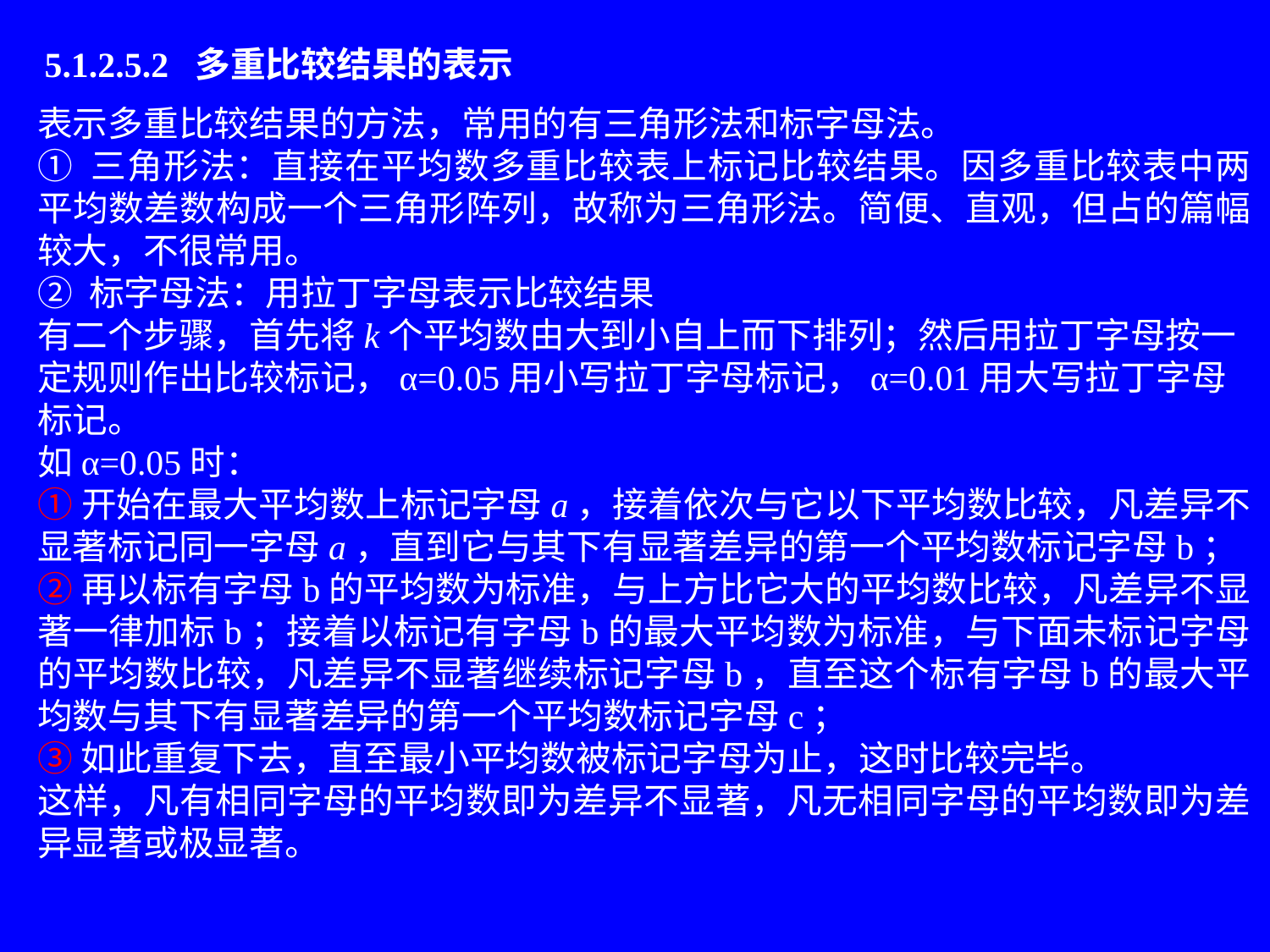

# 5.1.2.5.2  多重比较结果的表示
表示多重比较结果的方法，常用的有三角形法和标字母法。
① 三角形法：直接在平均数多重比较表上标记比较结果。因多重比较表中两平均数差数构成一个三角形阵列，故称为三角形法。简便、直观，但占的篇幅较大，不很常用。
② 标字母法：用拉丁字母表示比较结果
有二个步骤，首先将k个平均数由大到小自上而下排列；然后用拉丁字母按一定规则作出比较标记，α=0.05用小写拉丁字母标记，α=0.01用大写拉丁字母标记。
如α=0.05时：
①开始在最大平均数上标记字母a，接着依次与它以下平均数比较，凡差异不显著标记同一字母a，直到它与其下有显著差异的第一个平均数标记字母b；
②再以标有字母b的平均数为标准，与上方比它大的平均数比较，凡差异不显著一律加标b；接着以标记有字母b的最大平均数为标准，与下面未标记字母的平均数比较，凡差异不显著继续标记字母b，直至这个标有字母b的最大平均数与其下有显著差异的第一个平均数标记字母c；
③如此重复下去，直至最小平均数被标记字母为止，这时比较完毕。
这样，凡有相同字母的平均数即为差异不显著，凡无相同字母的平均数即为差异显著或极显著。